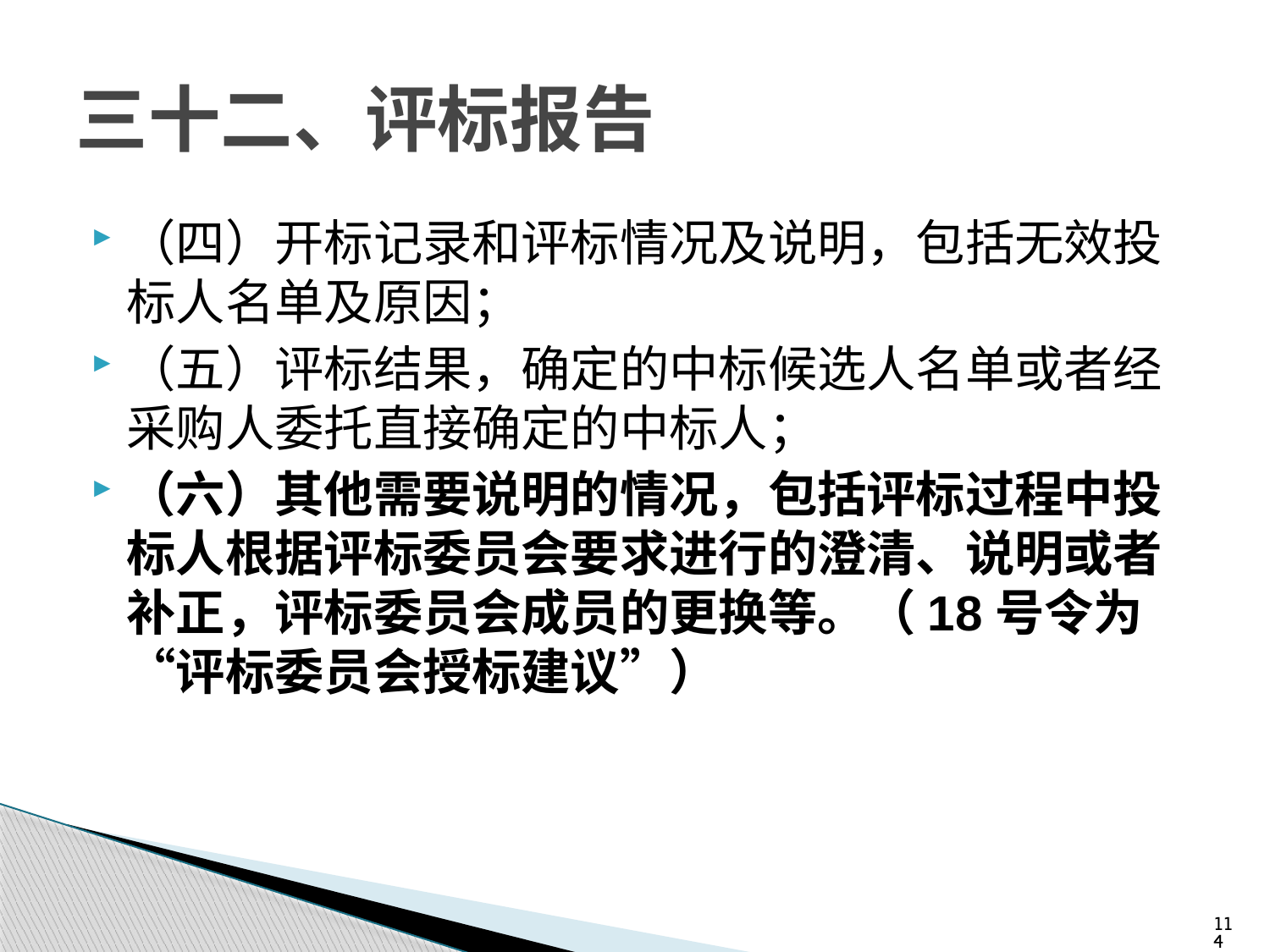

# 三十二、评标报告
（四）开标记录和评标情况及说明，包括无效投标人名单及原因；
（五）评标结果，确定的中标候选人名单或者经采购人委托直接确定的中标人；
（六）其他需要说明的情况，包括评标过程中投标人根据评标委员会要求进行的澄清、说明或者补正，评标委员会成员的更换等。（18号令为“评标委员会授标建议”）

114